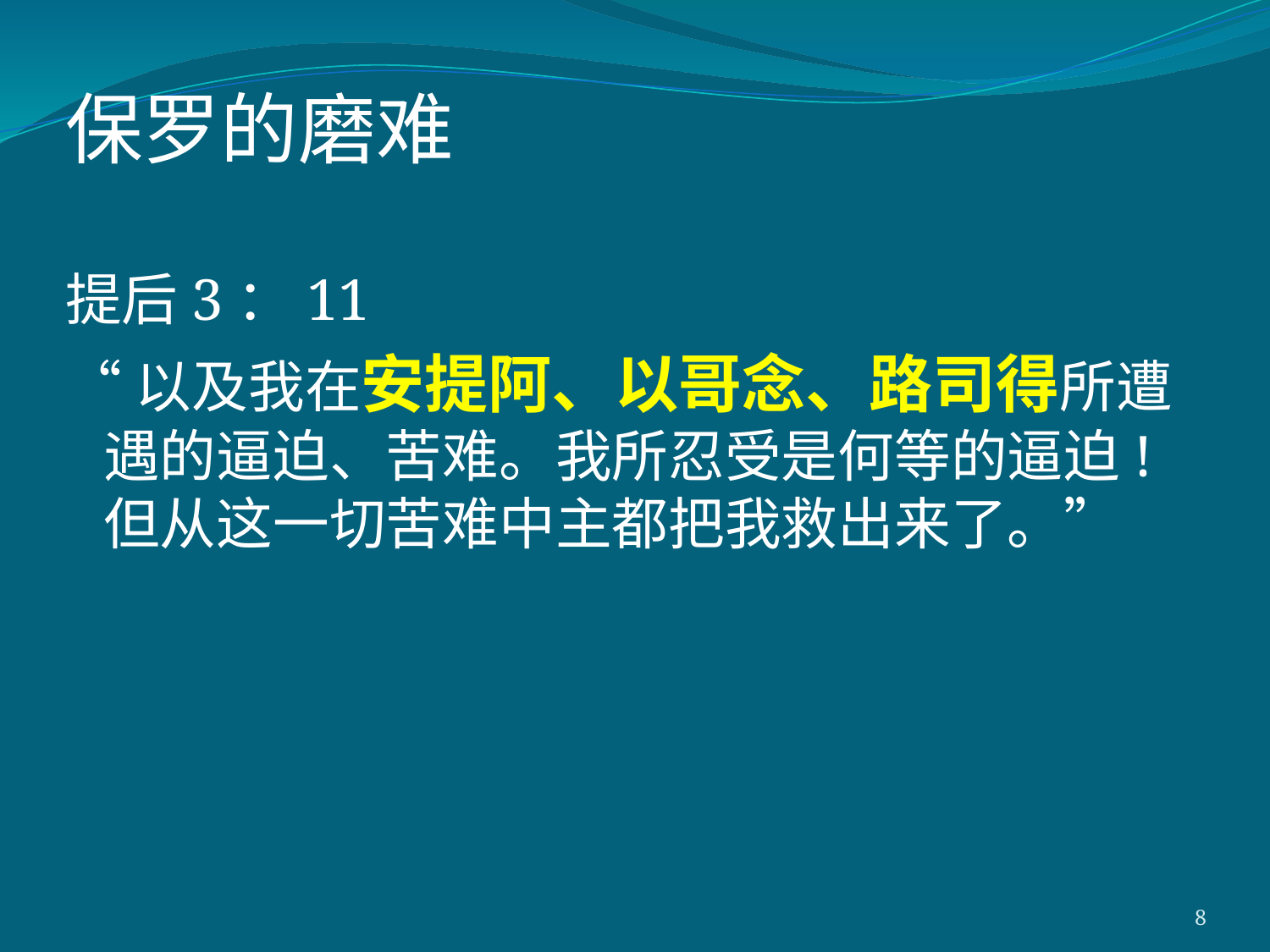

保罗的磨难

提后3：11
“以及我在安提阿、以哥念、路司得所遭遇的逼迫、苦难。我所忍受是何等的逼迫! 但从这一切苦难中主都把我救出来了。”

8